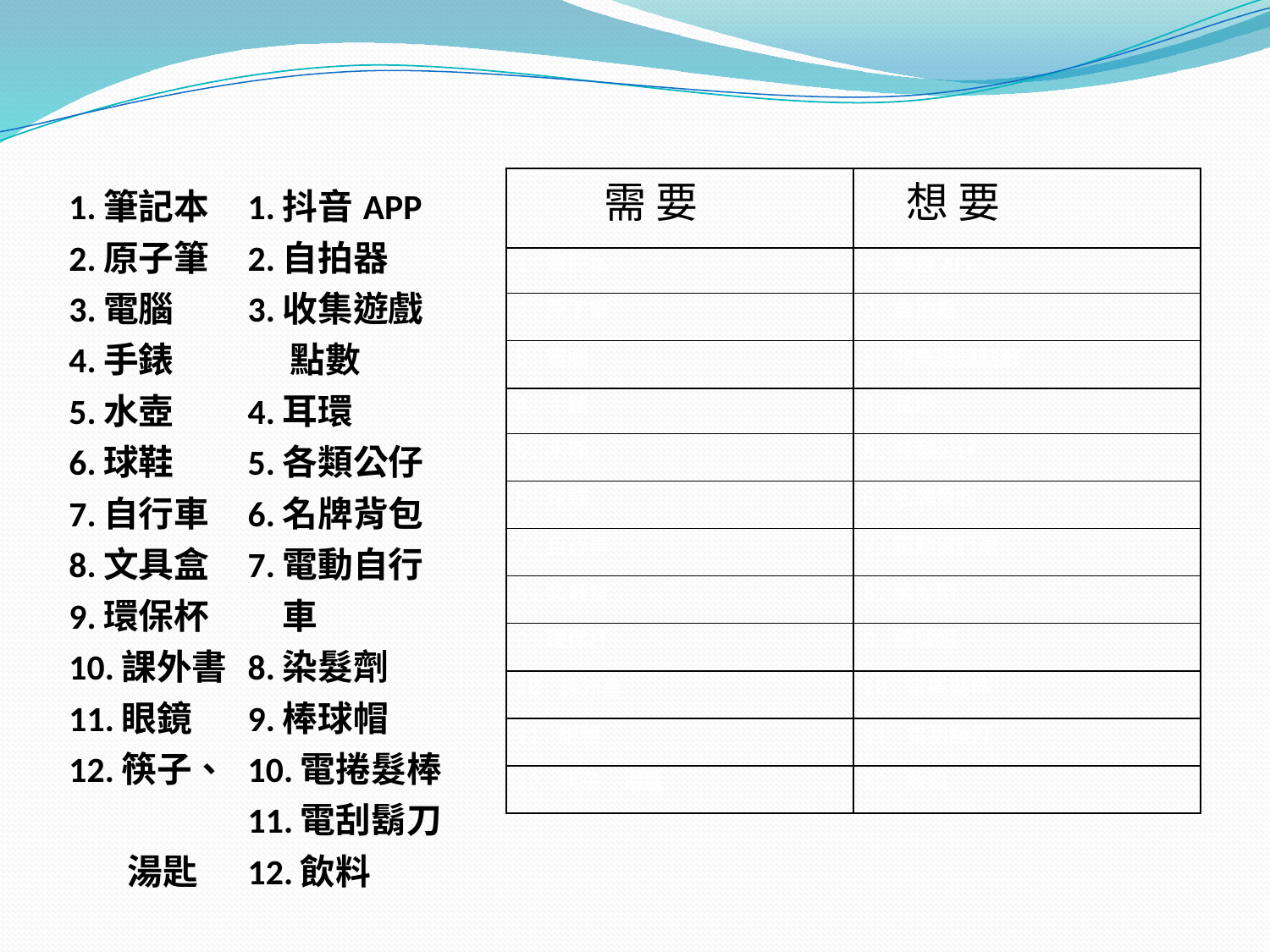

| 需 要 | 想 要 |
| --- | --- |
| 1.筆記本 | 1.抖音APP |
| 2.原子筆 | 2.自拍器 |
| 3.電腦 | 3.收集遊戲點數 |
| 4.手錶 | 4.耳環 |
| 5.水壺 | 5.各類公仔 |
| 6.球鞋 | 6.名牌背包 |
| 7.自行車 | 7.電動自行車 |
| 8.文具盒 | 8.染髮劑 |
| 9.環保杯 | 9.棒球帽 |
| 10.課外書 | 10.電捲髮棒 |
| 11.眼鏡 | 11.電刮鬍刀 |
| 12.筷子、湯匙 | 12.飲料 |
| 1.筆記本 2.原子筆 3.電腦 4.手錶 5.水壺 6.球鞋 7.自行車 8.文具盒 9.環保杯 10.課外書 11.眼鏡 12.筷子、 湯匙 | 1.抖音APP 2.自拍器 3.收集遊戲 點數 4.耳環 5.各類公仔 6.名牌背包 7.電動自行 車 8.染髮劑 9.棒球帽 10.電捲髮棒 11.電刮鬍刀 12.飲料 |
| --- | --- |